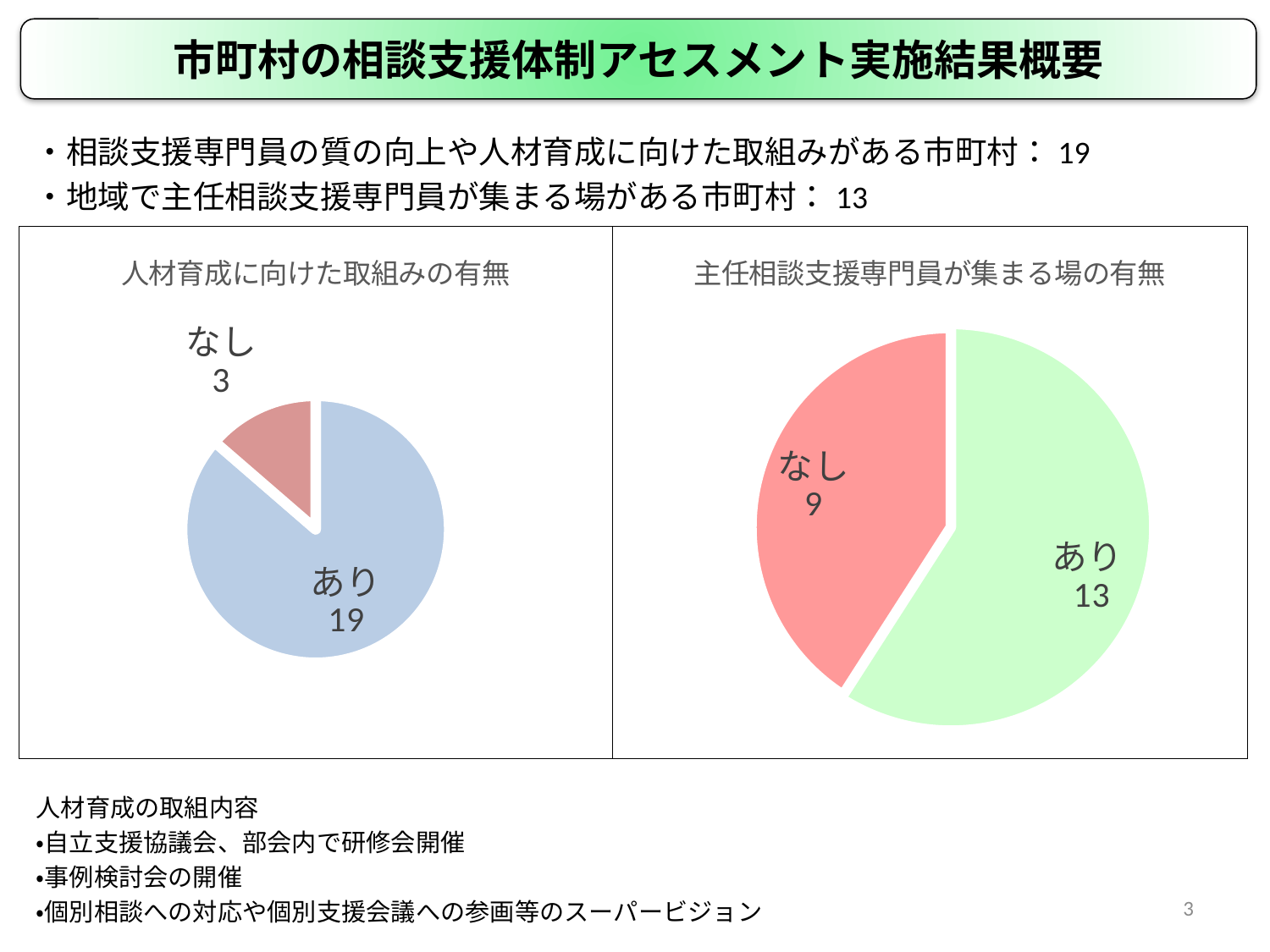

市町村の相談支援体制アセスメント実施結果概要
・相談支援専門員の質の向上や人材育成に向けた取組みがある市町村：19
・地域で主任相談支援専門員が集まる場がある市町村：13

### Chart: 主任相談支援専門員が集まる場の有無

| Category |  |
|---|---|
| 有 | 13.0 |
| 無 | 9.0 |

### Chart: 人材育成に向けた取組みの有無

| Category |  |
|---|---|
| 有 | 19.0 |
| 無 | 3.0 |
人材育成の取組内容
・自立支援協議会、部会内で研修会開催
・事例検討会の開催
・個別相談への対応や個別支援会議への参画等のスーパービジョン
3